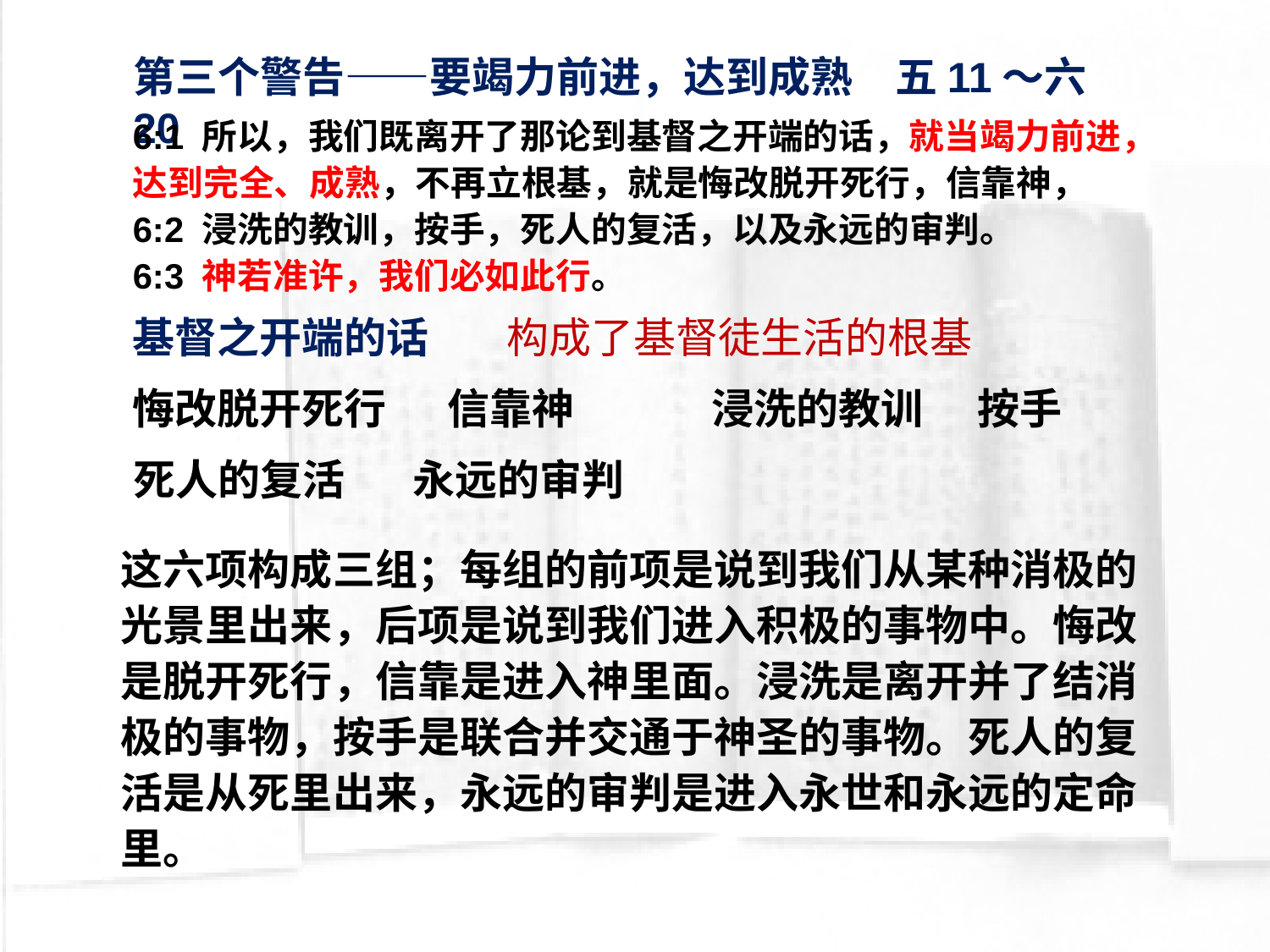

第三个警告——要竭力前进，达到成熟　五11～六20
6:1 所以，我们既离开了那论到基督之开端的话，就当竭力前进，达到完全、成熟，不再立根基，就是悔改脱开死行，信靠神，
6:2 浸洗的教训，按手，死人的复活，以及永远的审判。
6:3 神若准许，我们必如此行。
基督之开端的话
构成了基督徒生活的根基
悔改脱开死行
信靠神
浸洗的教训
按手
死人的复活
永远的审判
这六项构成三组；每组的前项是说到我们从某种消极的光景里出来，后项是说到我们进入积极的事物中。悔改是脱开死行，信靠是进入神里面。浸洗是离开并了结消极的事物，按手是联合并交通于神圣的事物。死人的复活是从死里出来，永远的审判是进入永世和永远的定命里。